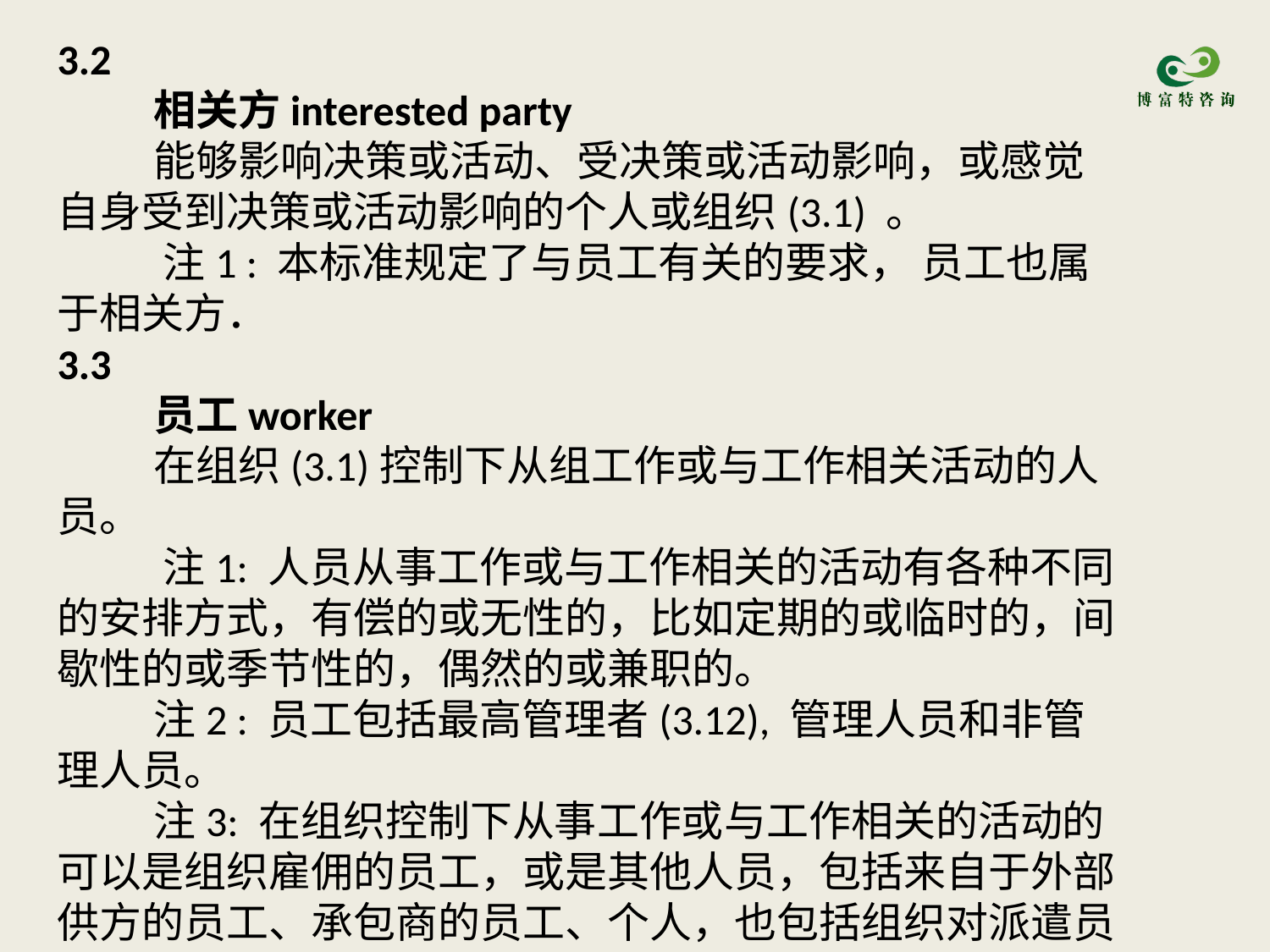

3.2
         相关方interested party
         能够影响决策或活动、受决策或活动影响，或感觉自身受到决策或活动影响的个人或组织(3.1) 。
          注1 : 本标准规定了与员工有关的要求， 员工也属于相关方．
3.3
         员工worker
         在组织(3.1)控制下从组工作或与工作相关活动的人员。
          注1: 人员从事工作或与工作相关的活动有各种不同的安排方式，有偿的或无性的，比如定期的或临时的，间歇性的或季节性的，偶然的或兼职的。
         注2 : 员工包括最高管理者(3.12), 管理人员和非管理人员。
         注3: 在组织控制下从事工作或与工作相关的活动的可以是组织雇佣的员工，或是其他人员，包括来自于外部供方的员工、承包商的员工、个人，也包括组织对派遣员工有一定控制程度的情形。